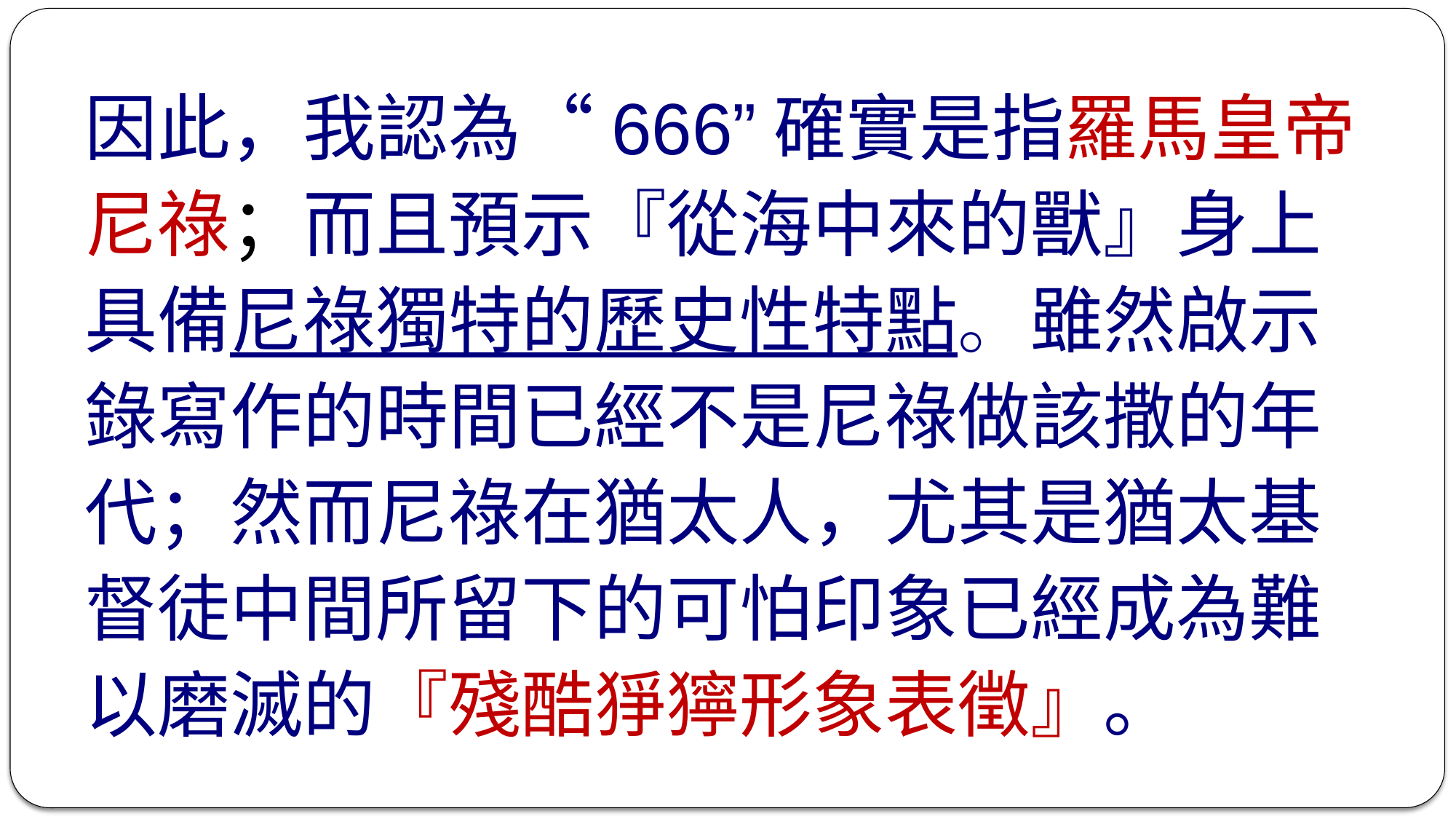

因此，我認為“666”確實是指羅馬皇帝尼祿；而且預示『從海中來的獸』身上具備尼祿獨特的歷史性特點。雖然啟示錄寫作的時間已經不是尼祿做該撒的年代；然而尼祿在猶太人，尤其是猶太基督徒中間所留下的可怕印象已經成為難以磨滅的『殘酷猙獰形象表徵』。